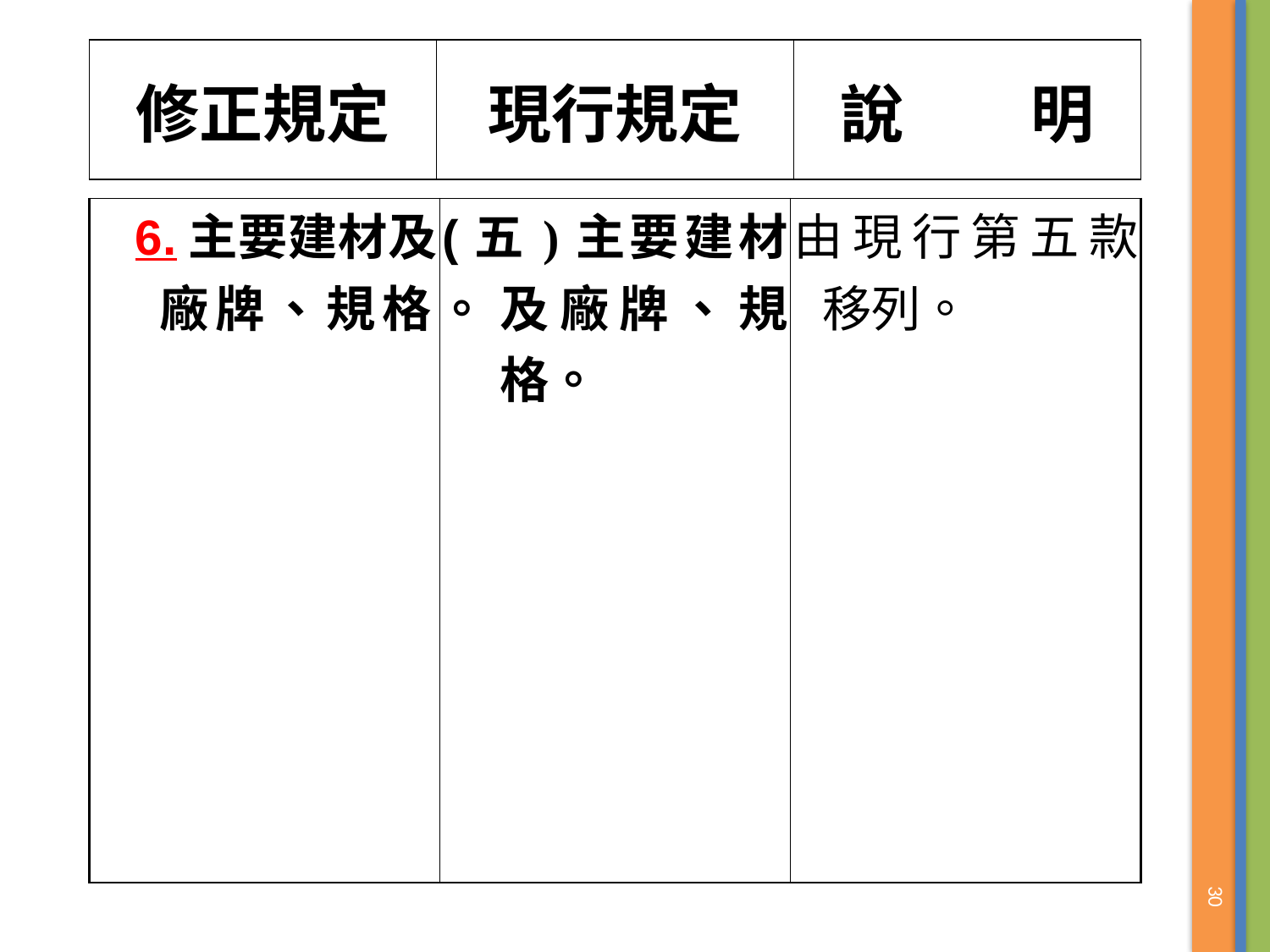

| 修正規定 | 現行規定 | 說　　明 |
| --- | --- | --- |
| 6.主要建材及廠牌、規格。 | (五)主要建材及廠牌、規格。 | 由現行第五款移列。 |
| --- | --- | --- |
30